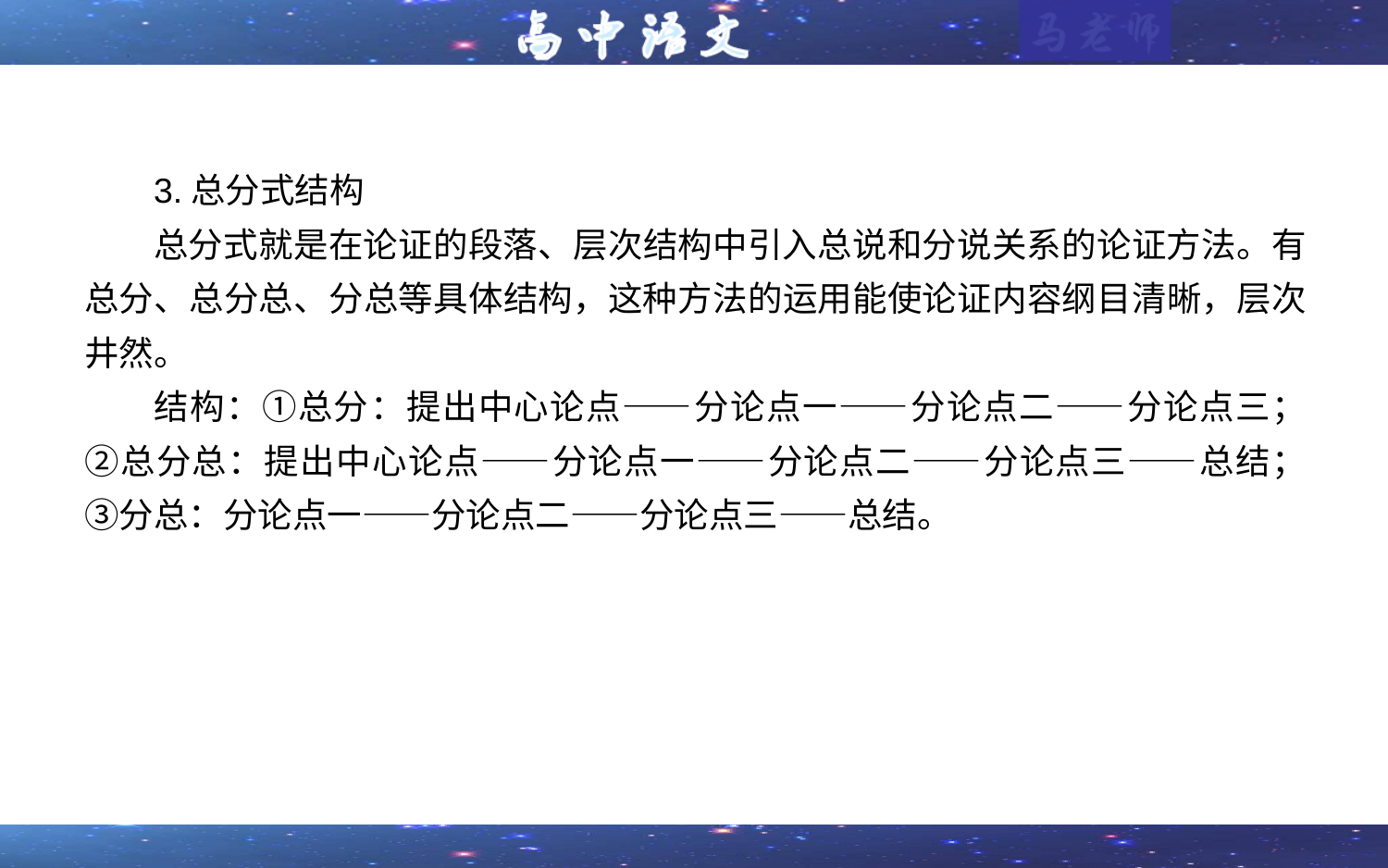

3.总分式结构
总分式就是在论证的段落、层次结构中引入总说和分说关系的论证方法。有总分、总分总、分总等具体结构，这种方法的运用能使论证内容纲目清晰，层次井然。
结构：①总分：提出中心论点——分论点一——分论点二——分论点三； ②总分总：提出中心论点——分论点一——分论点二——分论点三——总结； ③分总：分论点一——分论点二——分论点三——总结。